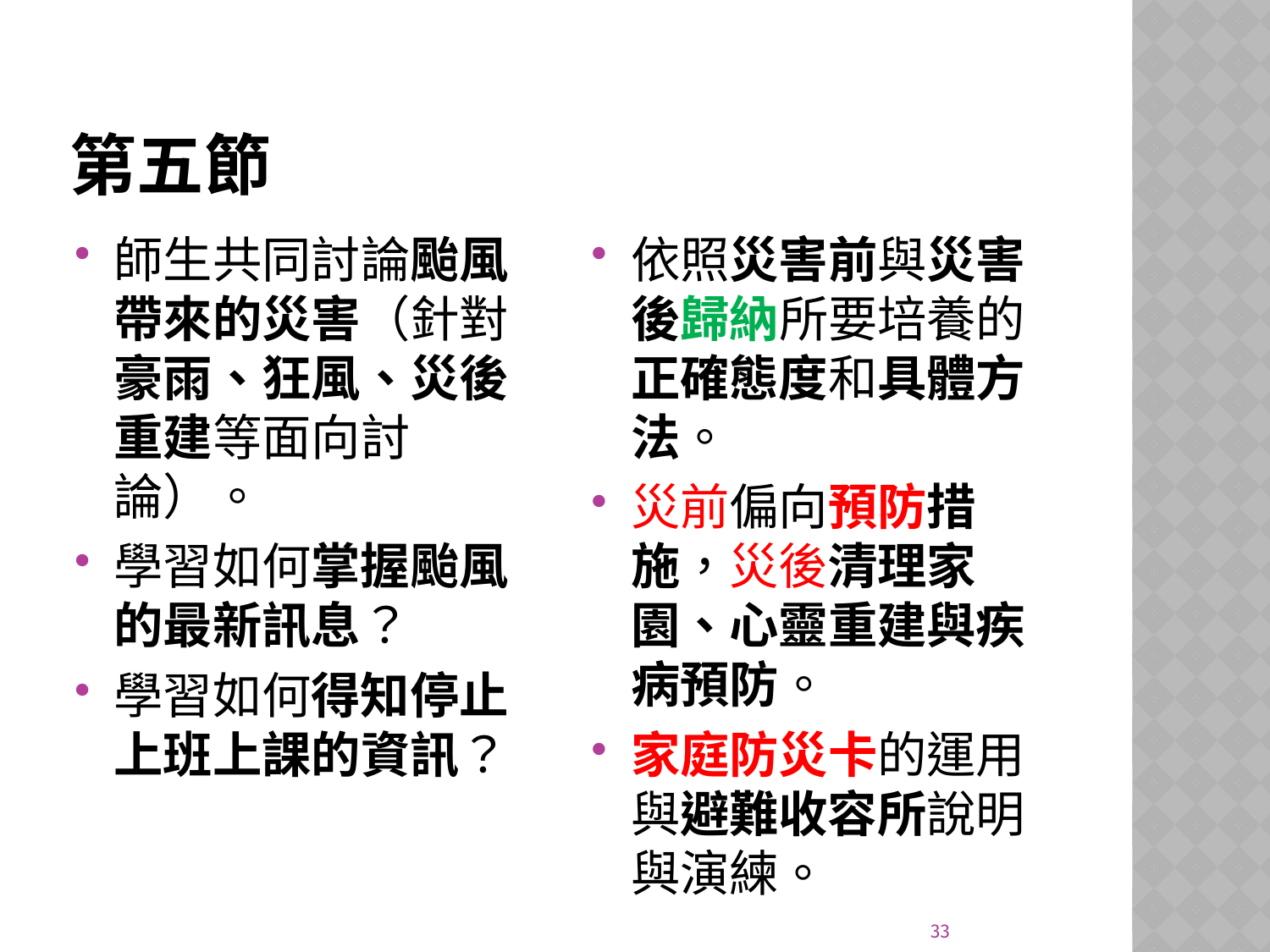

# 第五節
師生共同討論颱風帶來的災害（針對豪雨、狂風、災後重建等面向討論）。
學習如何掌握颱風的最新訊息？
學習如何得知停止上班上課的資訊？
依照災害前與災害後歸納所要培養的正確態度和具體方法。
災前偏向預防措施，災後清理家園、心靈重建與疾病預防。
家庭防災卡的運用與避難收容所說明與演練。
33